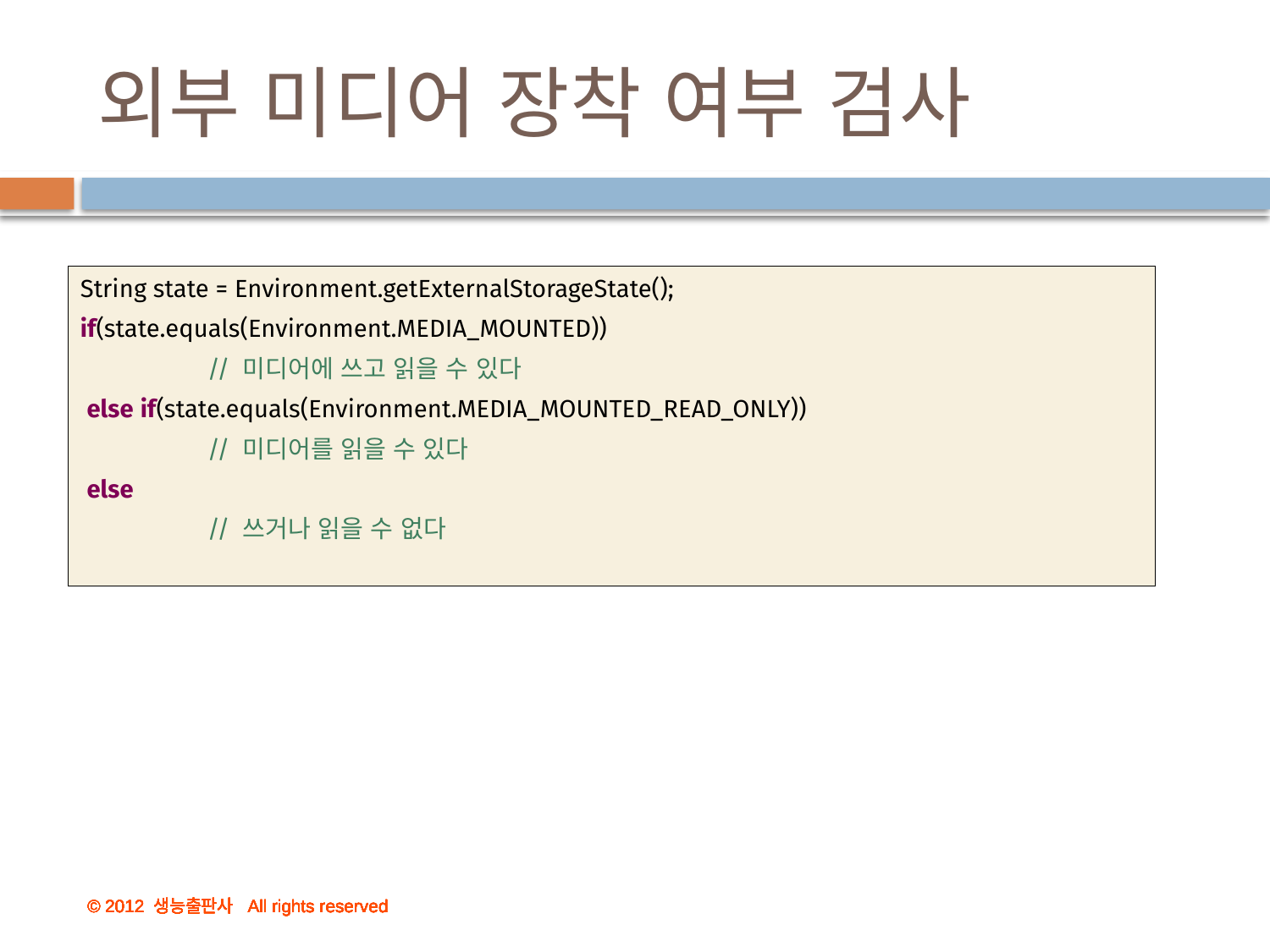

# 외부 미디어 장착 여부 검사
String state = Environment.getExternalStorageState();
if(state.equals(Environment.MEDIA_MOUNTED))
	// 미디어에 쓰고 읽을 수 있다
 else if(state.equals(Environment.MEDIA_MOUNTED_READ_ONLY))
	// 미디어를 읽을 수 있다
 else
	// 쓰거나 읽을 수 없다